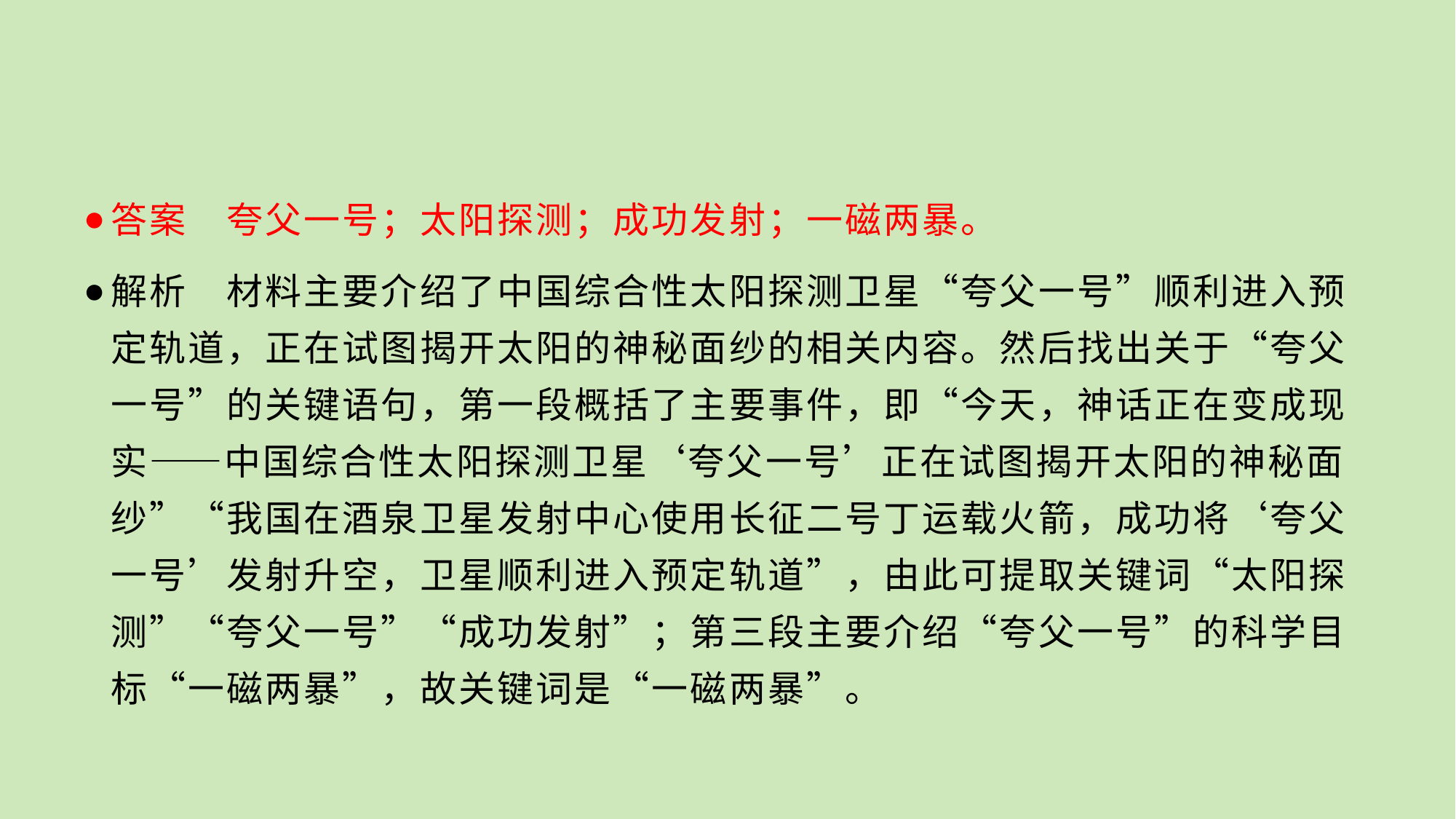

#
答案　夸父一号；太阳探测；成功发射；一磁两暴。
解析　材料主要介绍了中国综合性太阳探测卫星“夸父一号”顺利进入预定轨道，正在试图揭开太阳的神秘面纱的相关内容。然后找出关于“夸父一号”的关键语句，第一段概括了主要事件，即“今天，神话正在变成现实——中国综合性太阳探测卫星‘夸父一号’正在试图揭开太阳的神秘面纱”“我国在酒泉卫星发射中心使用长征二号丁运载火箭，成功将‘夸父一号’发射升空，卫星顺利进入预定轨道”，由此可提取关键词“太阳探测”“夸父一号”“成功发射”；第三段主要介绍“夸父一号”的科学目标“一磁两暴”，故关键词是“一磁两暴”。